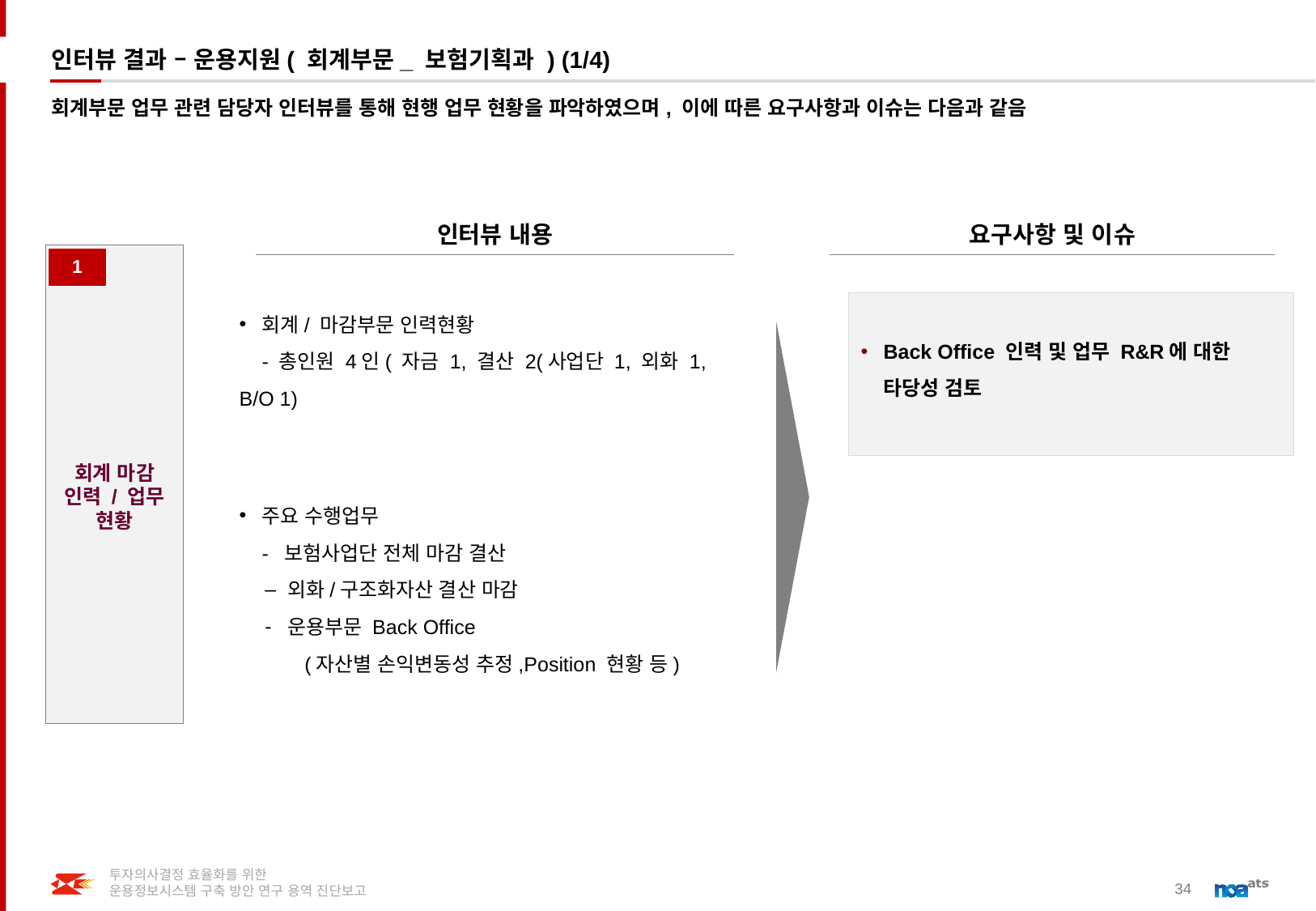

# 인터뷰 결과 – 운용지원( 회계부문_ 보험기획과 ) (1/4)
회계부문 업무 관련 담당자 인터뷰를 통해 현행 업무 현황을 파악하였으며, 이에 따른 요구사항과 이슈는 다음과 같음
인터뷰 내용
요구사항 및 이슈

회계 마감 인력 / 업무
현황
1
회계/ 마감부문 인력현황
    - 총인원 4인( 자금 1, 결산 2(사업단 1, 외화 1, B/O 1)
Back Office 인력 및 업무 R&R에 대한 타당성 검토

주요 수행업무
    -  보험사업단 전체 마감 결산
외화/구조화자산 결산 마감
운용부문 Back Office                                          (자산별 손익변동성 추정,Position 현황 등)